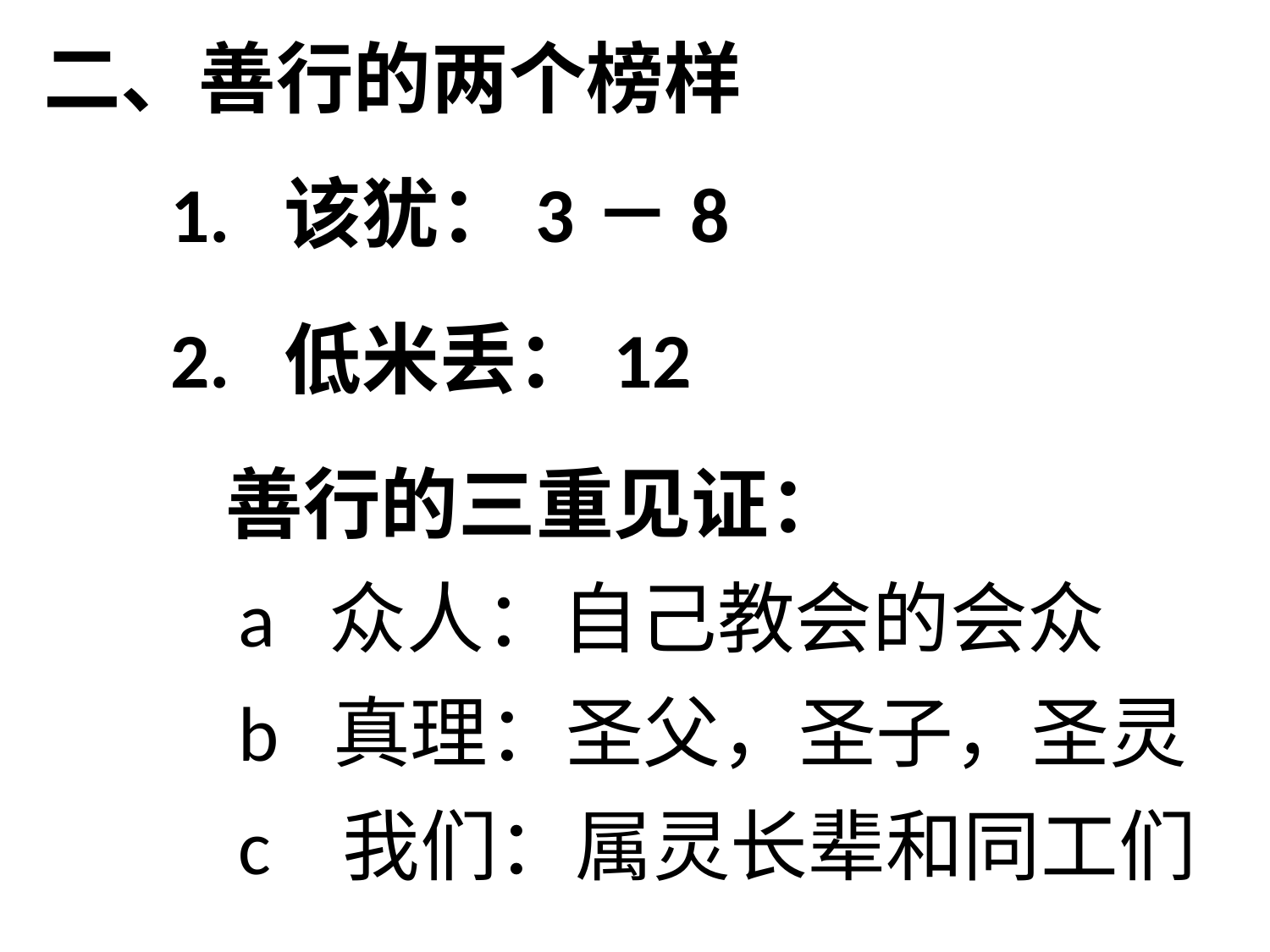

二、善行的两个榜样
	1.  该犹：3－8
	2.  低米丢：12
	 善行的三重见证：
          a  众人：自己教会的会众
          b  真理：圣父，圣子，圣灵
          c   我们：属灵长辈和同工们